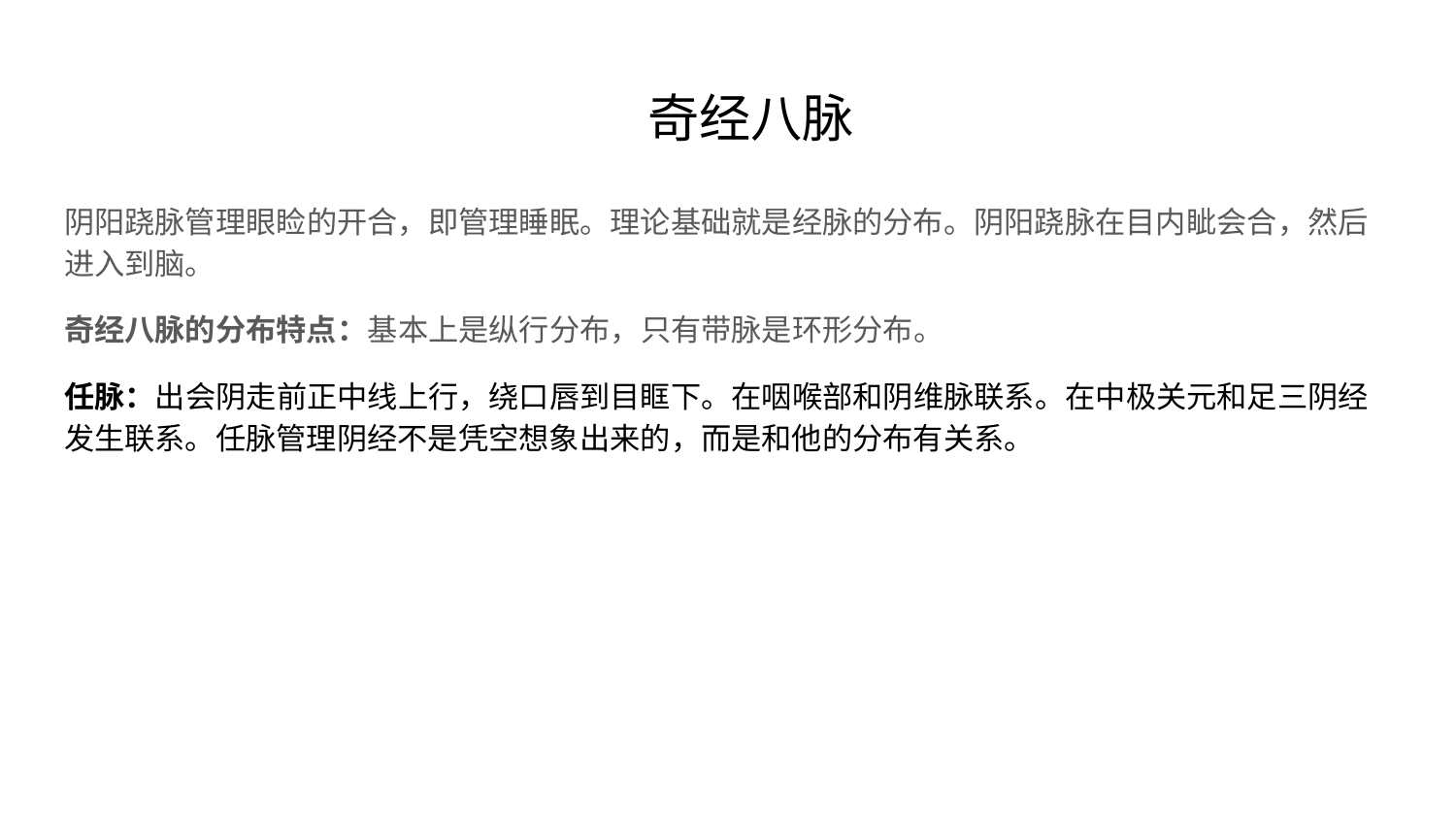

# 奇经八脉
阴阳跷脉管理眼睑的开合，即管理睡眠。理论基础就是经脉的分布。阴阳跷脉在目内眦会合，然后进入到脑。
奇经八脉的分布特点：基本上是纵行分布，只有带脉是环形分布。
任脉：出会阴走前正中线上行，绕口唇到目眶下。在咽喉部和阴维脉联系。在中极关元和足三阴经发生联系。任脉管理阴经不是凭空想象出来的，而是和他的分布有关系。